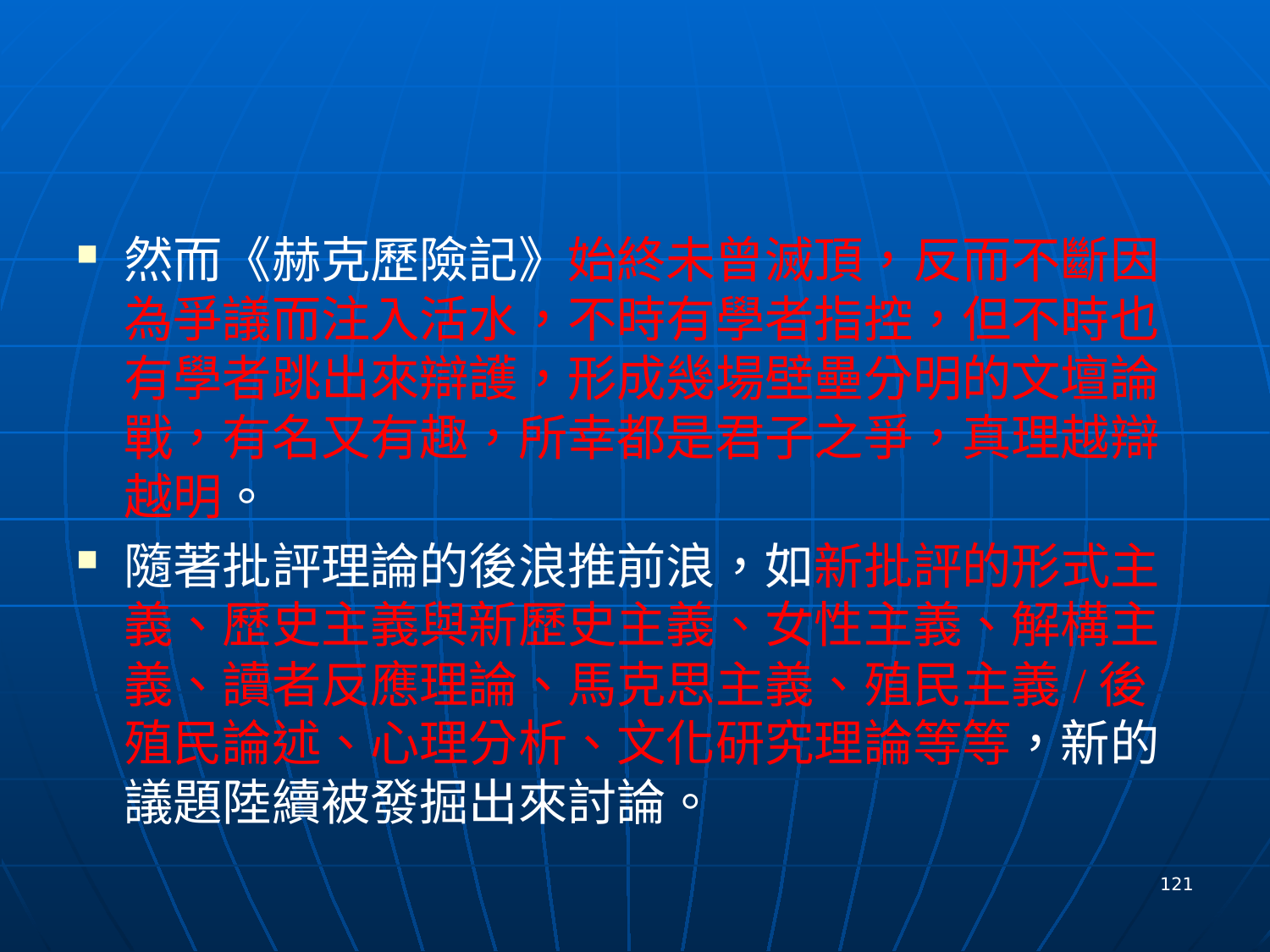

#
然而《赫克歷險記》始終未曾滅頂，反而不斷因為爭議而注入活水，不時有學者指控，但不時也有學者跳出來辯護，形成幾場壁壘分明的文壇論戰，有名又有趣，所幸都是君子之爭，真理越辯越明。
隨著批評理論的後浪推前浪，如新批評的形式主義、歷史主義與新歷史主義、女性主義、解構主義、讀者反應理論、馬克思主義、殖民主義/後殖民論述、心理分析、文化研究理論等等，新的議題陸續被發掘出來討論。
121